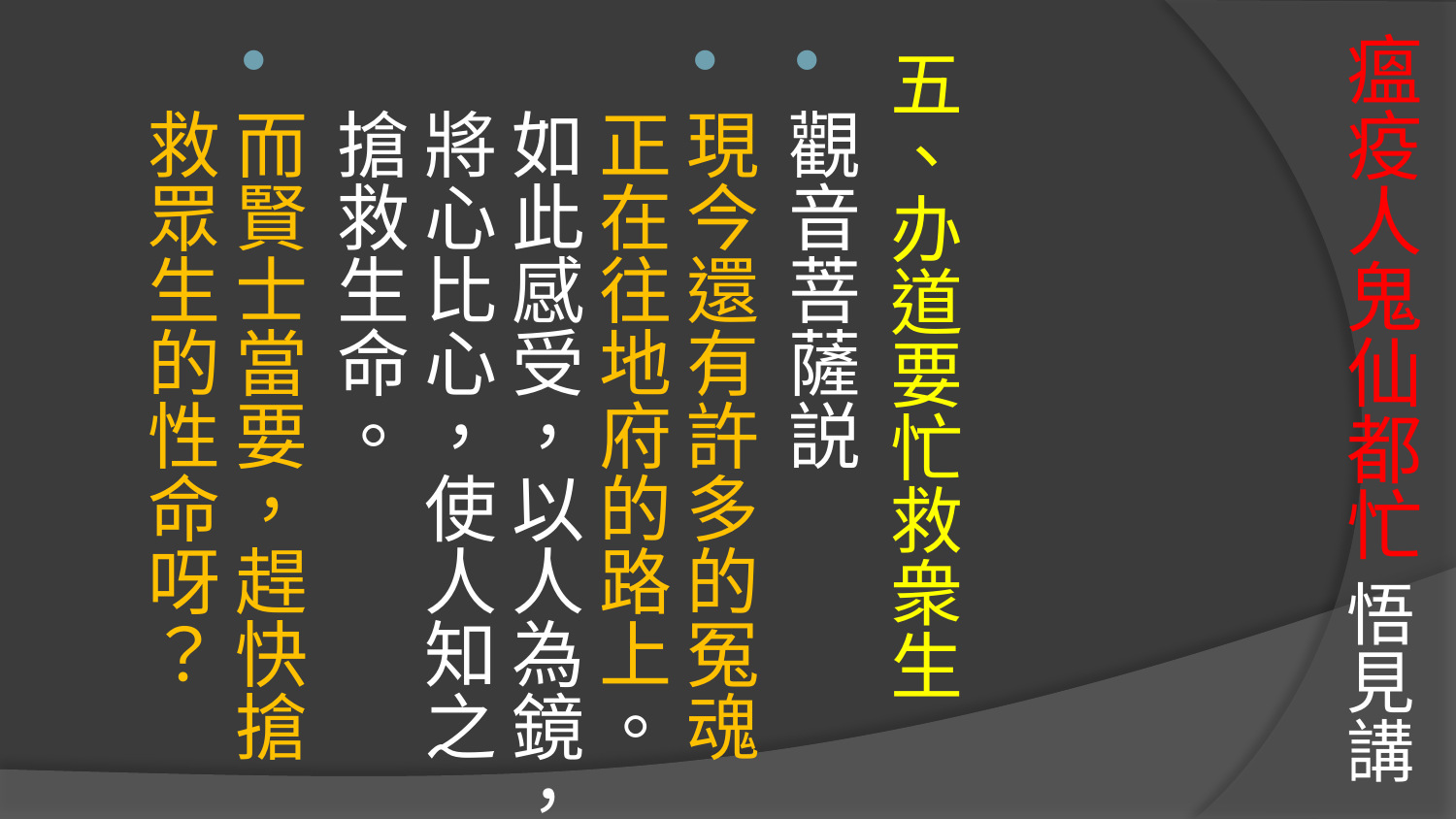

# 瘟疫人鬼仙都忙 悟見講
五、办道要忙救衆生
觀音菩薩説
現今還有許多的冤魂正在往地府的路上。如此感受，以人為鏡，將心比心，使人知之搶救生命。
而賢士當要，趕快搶救眾生的性命呀？